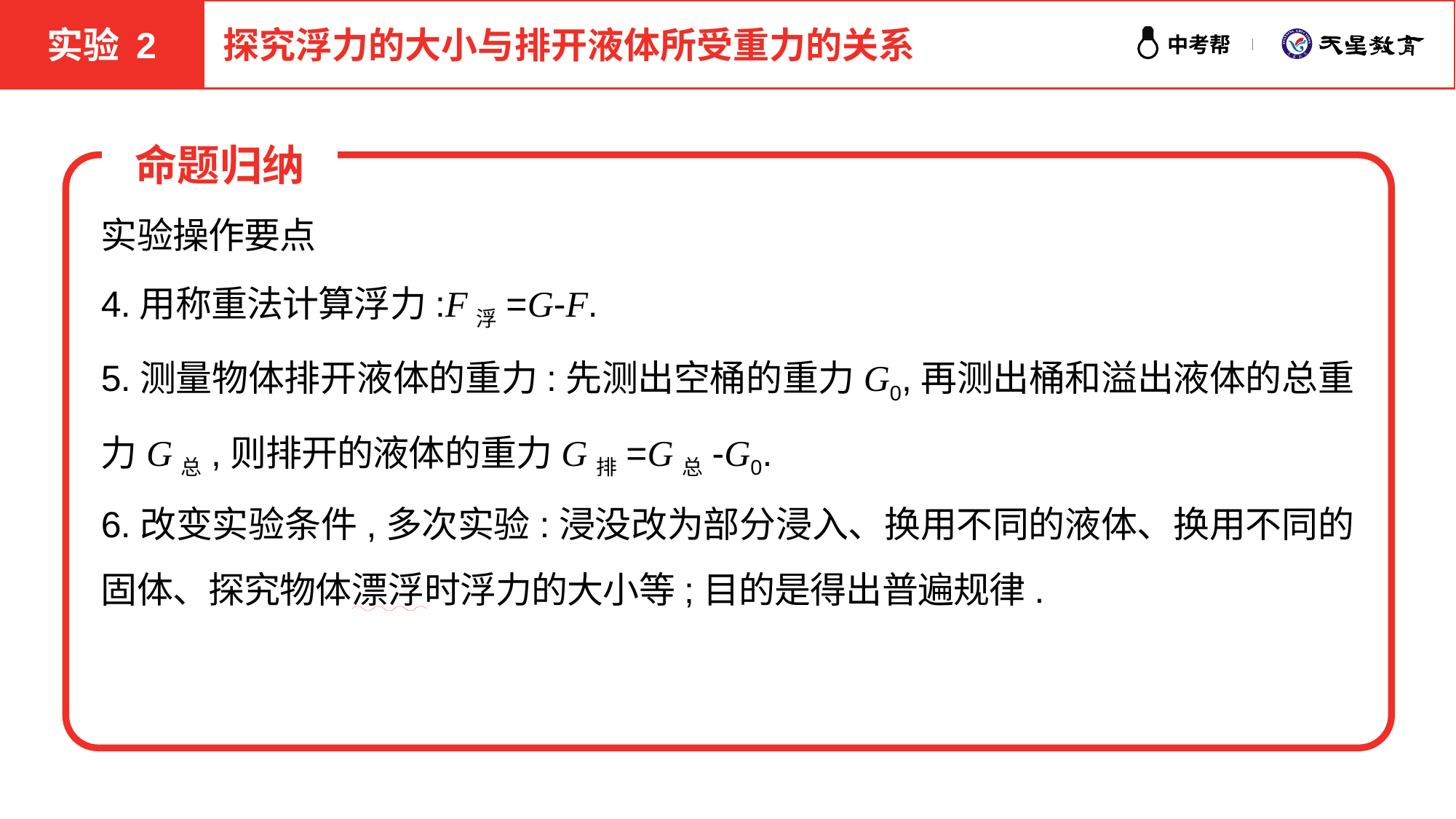

实验 2
探究浮力的大小与排开液体所受重力的关系
命题归纳

实验操作要点
4.用称重法计算浮力:F浮=G-F.
5.测量物体排开液体的重力:先测出空桶的重力G0,再测出桶和溢出液体的总重力G总,则排开的液体的重力G排=G总-G0.
6.改变实验条件,多次实验:浸没改为部分浸入、换用不同的液体、换用不同的固体、探究物体漂浮时浮力的大小等;目的是得出普遍规律.